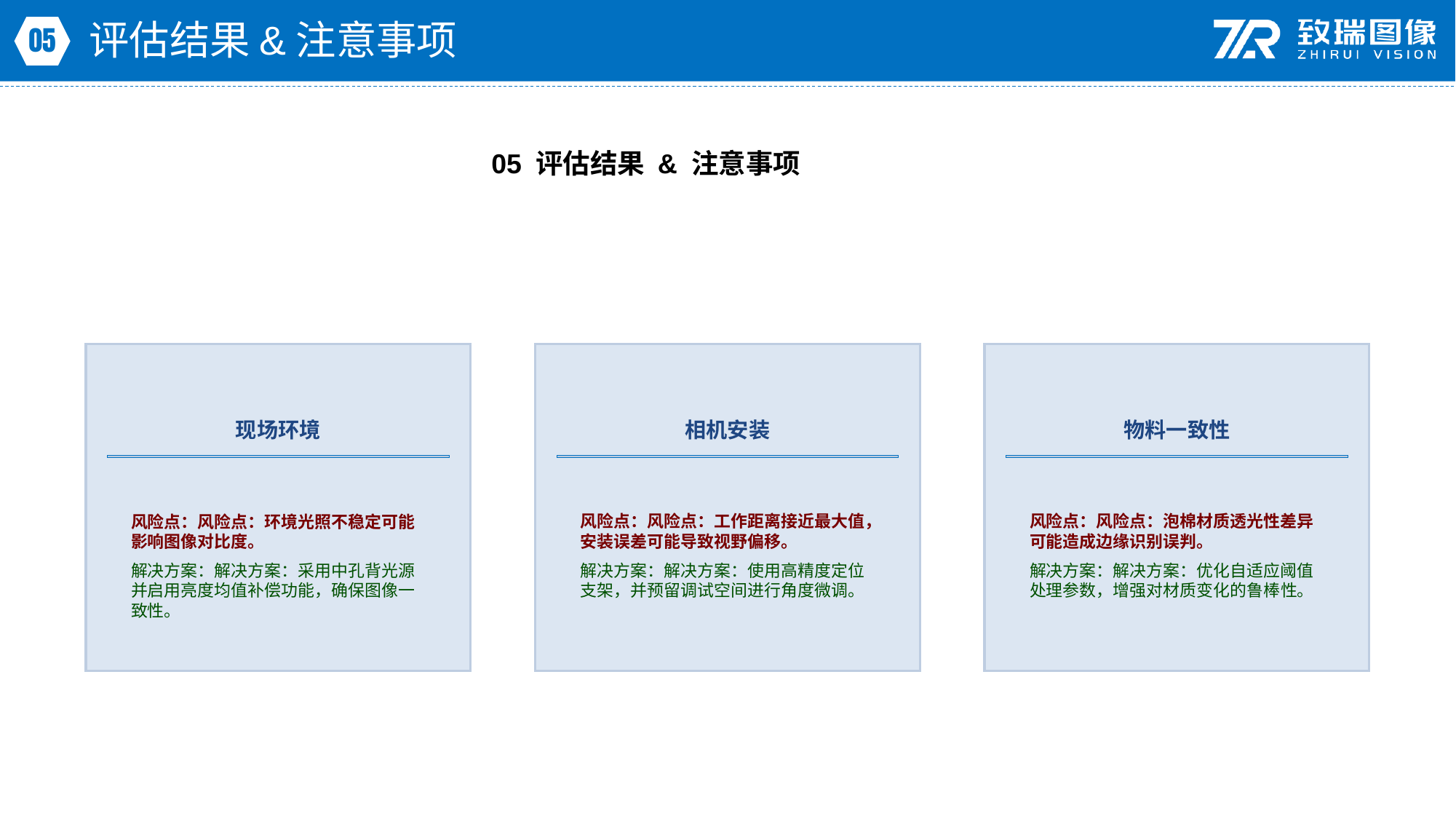

评估结果&注意事项
05

05 评估结果 & 注意事项

现场环境

相机安装

物料一致性

风险点：风险点：环境光照不稳定可能影响图像对比度。
解决方案：解决方案：采用中孔背光源并启用亮度均值补偿功能，确保图像一致性。

风险点：风险点：工作距离接近最大值，安装误差可能导致视野偏移。
解决方案：解决方案：使用高精度定位支架，并预留调试空间进行角度微调。

风险点：风险点：泡棉材质透光性差异可能造成边缘识别误判。
解决方案：解决方案：优化自适应阈值处理参数，增强对材质变化的鲁棒性。